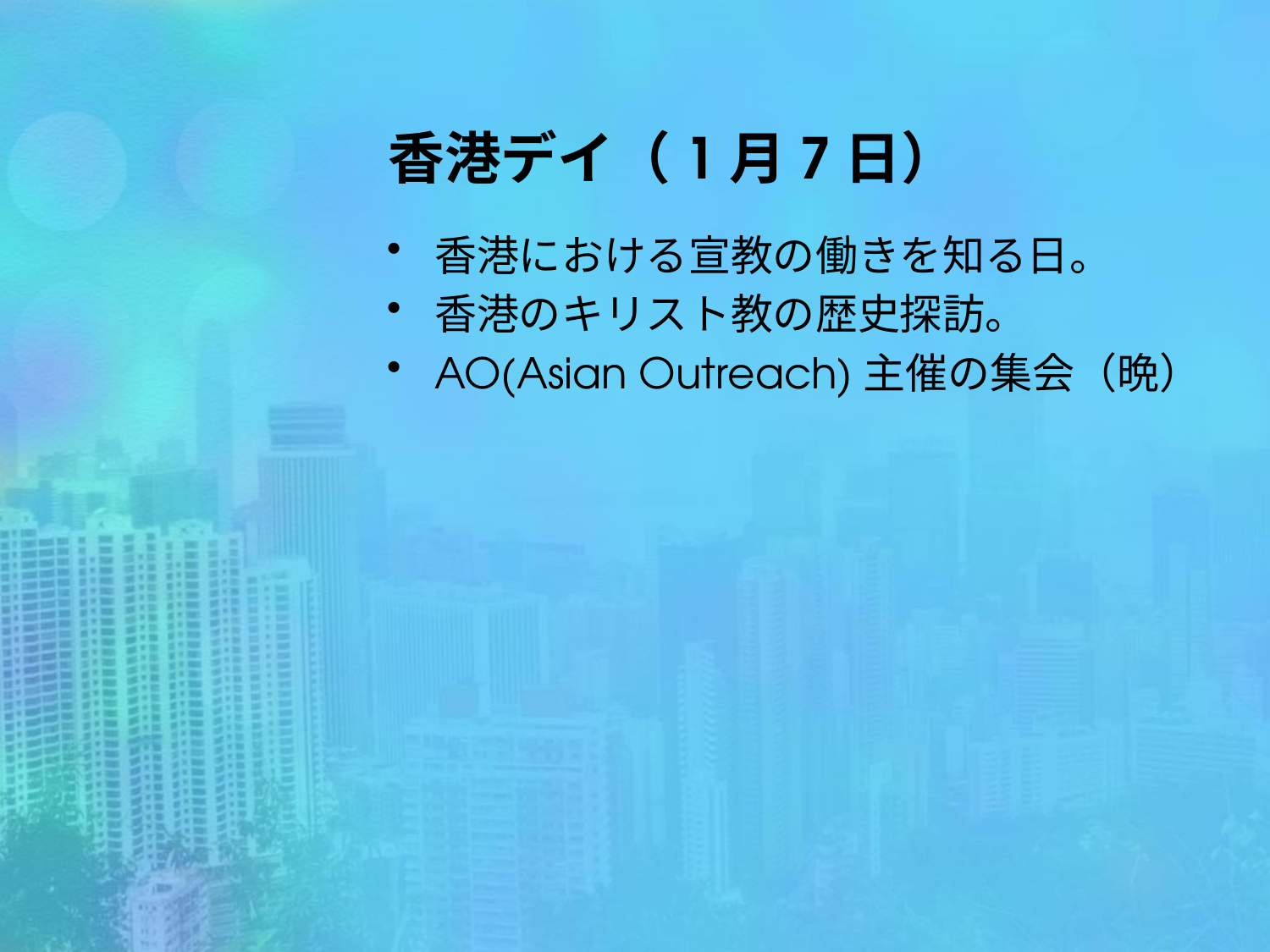

# 香港デイ（1月7日）
香港における宣教の働きを知る日。
香港のキリスト教の歴史探訪。
AO(Asian Outreach)主催の集会（晩）